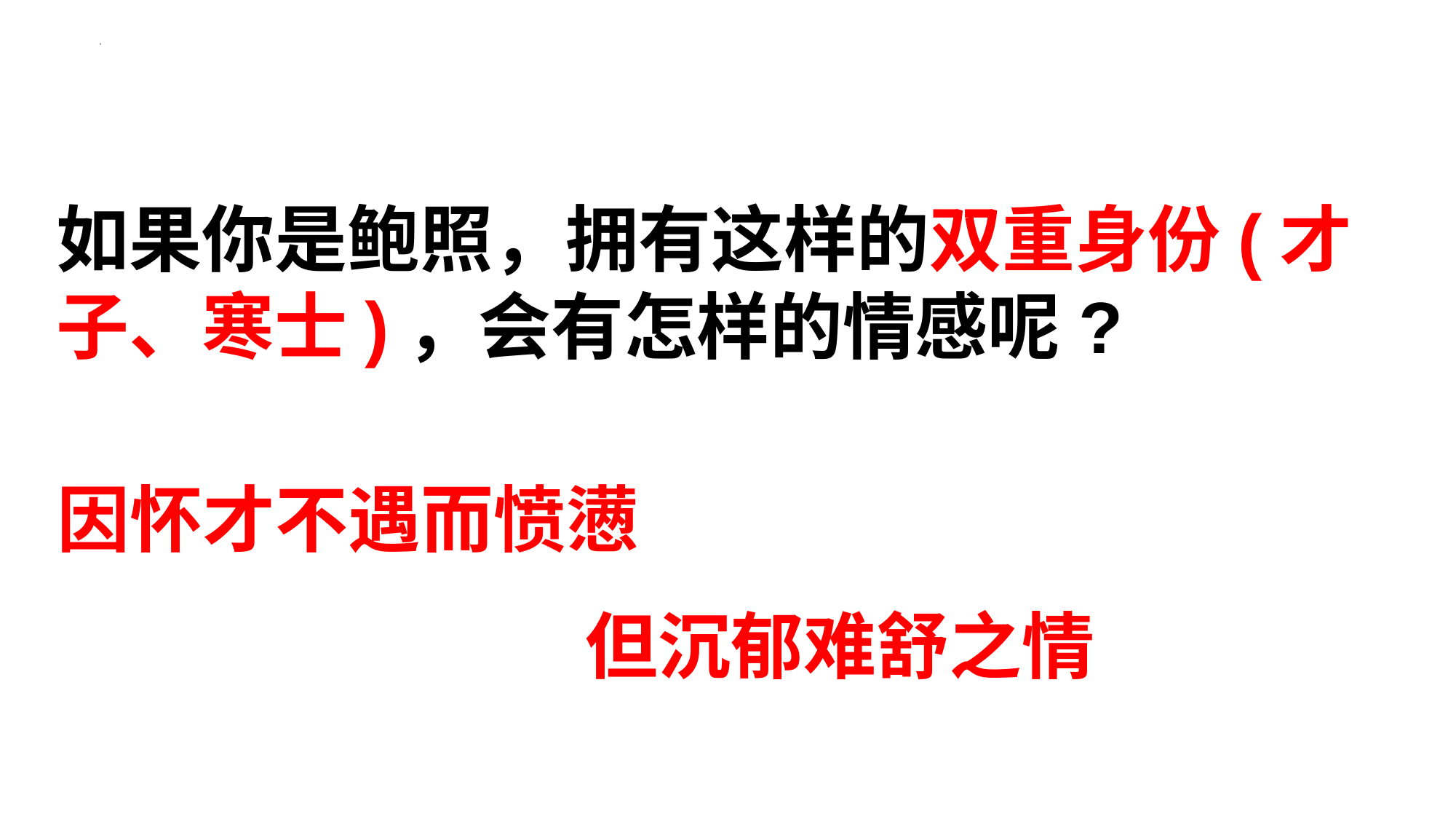

如果你是鲍照，拥有这样的双重身份(才子、寒士)，会有怎样的情感呢?
因怀才不遇而愤懑
           但沉郁难舒之情